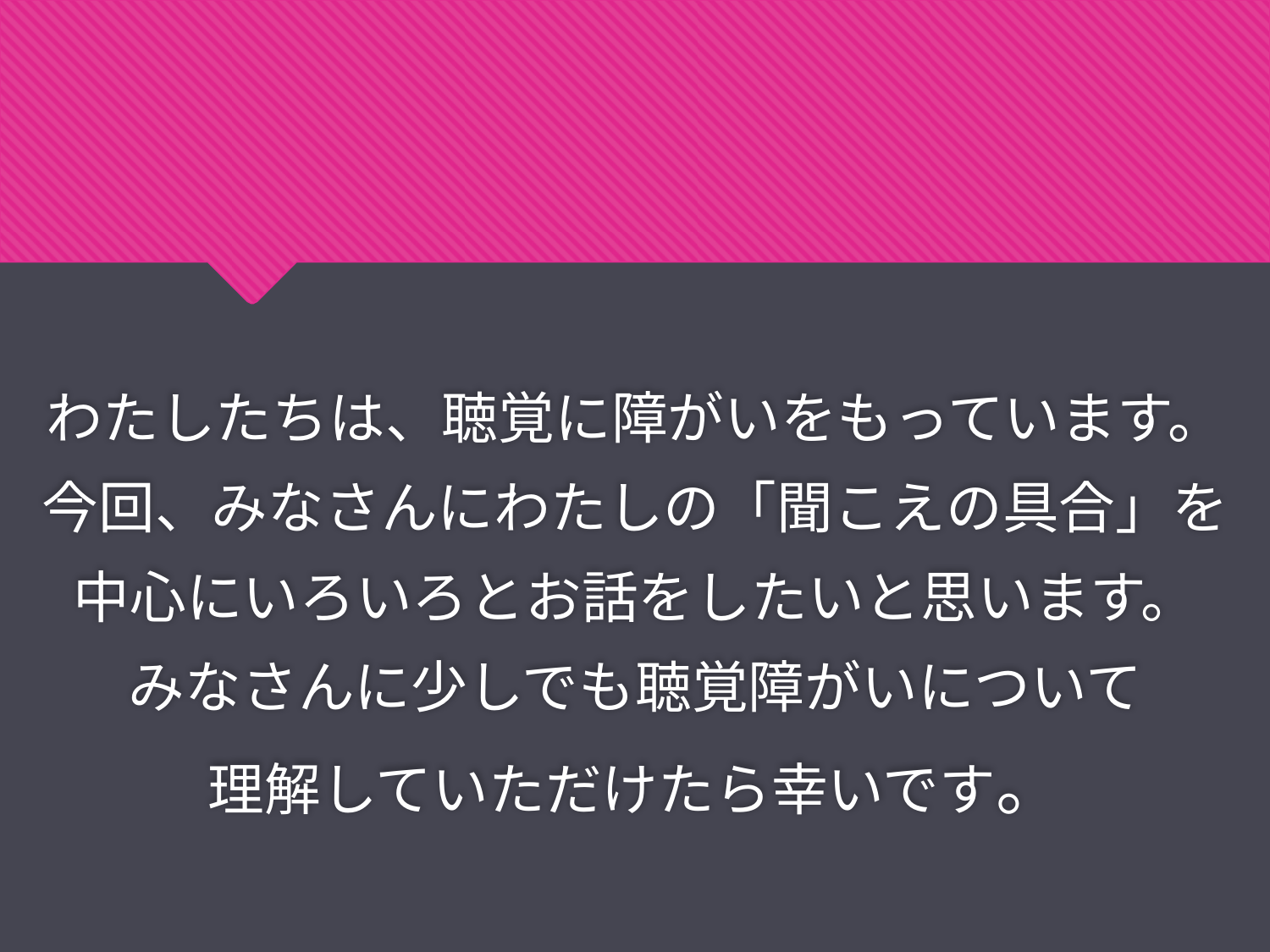

#
わたしたちは、聴覚に障がいをもっています。
今回、みなさんにわたしの「聞こえの具合」を
中心にいろいろとお話をしたいと思います。
みなさんに少しでも聴覚障がいについて
理解していただけたら幸いです。